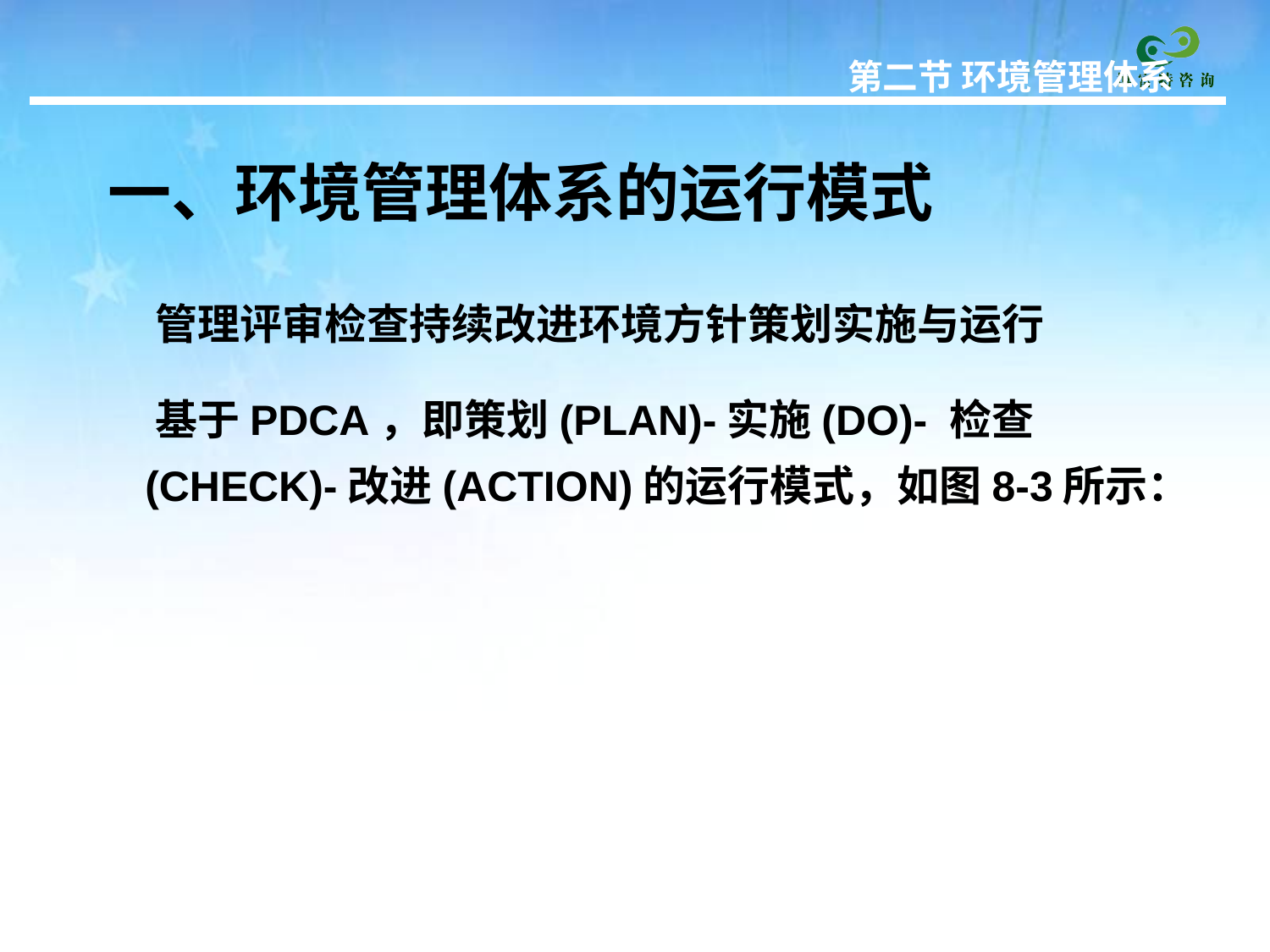

第二节 环境管理体系
# 一、环境管理体系的运行模式
     管理评审检查持续改进环境方针策划实施与运行
     基于PDCA，即策划(PLAN)-实施(DO)- 检查(CHECK)-改进(ACTION)的运行模式，如图8-3所示：